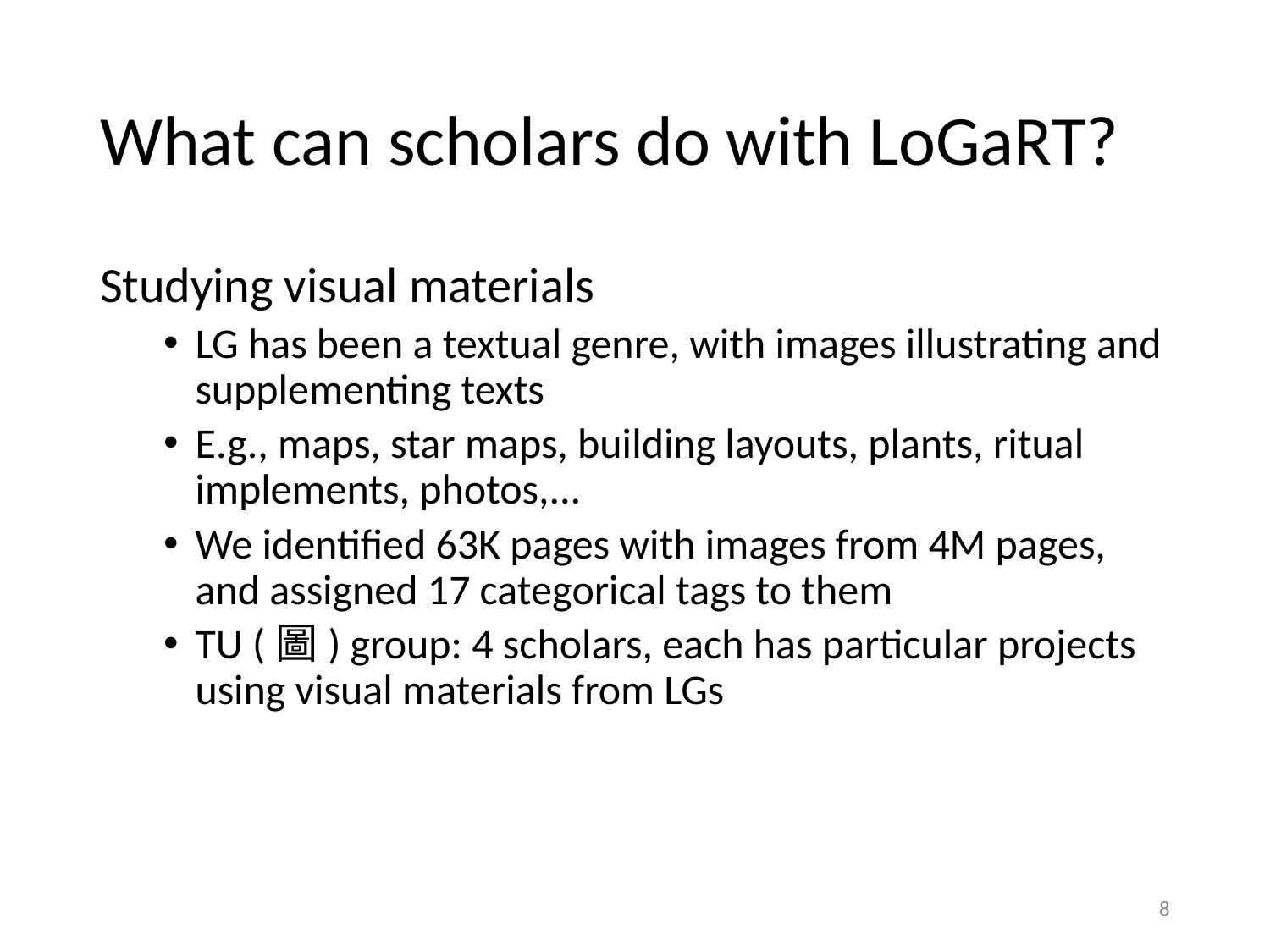

# What can scholars do with LoGaRT?
Studying visual materials
LG has been a textual genre, with images illustrating and supplementing texts
E.g., maps, star maps, building layouts, plants, ritual implements, photos,...
We identified 63K pages with images from 4M pages, and assigned 17 categorical tags to them
TU (圖) group: 4 scholars, each has particular projects using visual materials from LGs

8